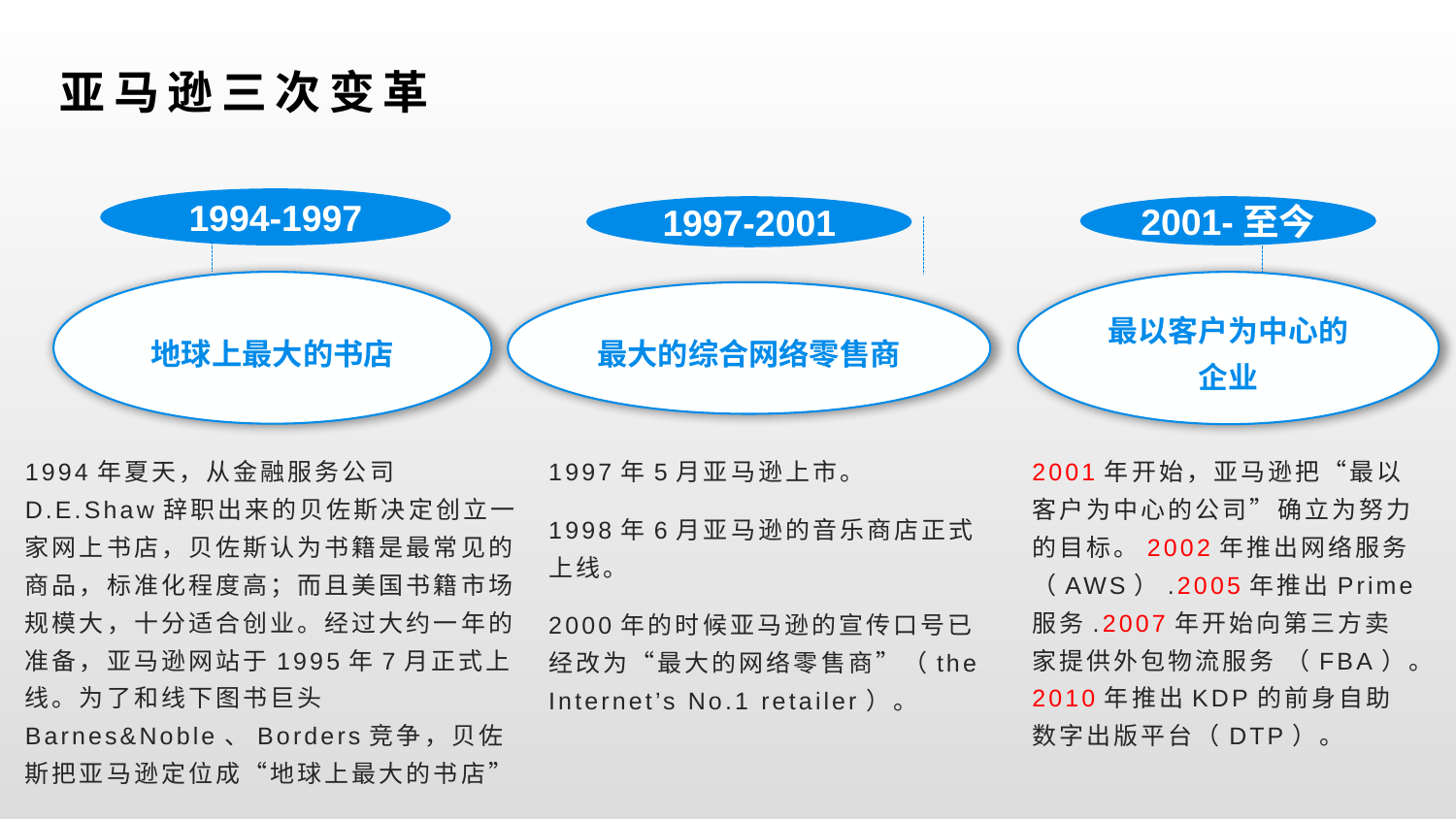

亚马逊三次变革
1994-1997
地球上最大的书店
1997-2001
最大的综合网络零售商
2001-至今
最以客户为中心的企业
1994年夏天，从金融服务公司D.E.Shaw辞职出来的贝佐斯决定创立一家网上书店，贝佐斯认为书籍是最常见的商品，标准化程度高；而且美国书籍市场规模大，十分适合创业。经过大约一年的准备，亚马逊网站于1995年7月正式上线。为了和线下图书巨头Barnes&Noble、Borders竞争，贝佐斯把亚马逊定位成“地球上最大的书店”

1997年5月亚马逊上市。
1998年6月亚马逊的音乐商店正式上线。
2000年的时候亚马逊的宣传口号已经改为“最大的网络零售商”（the Internet’s No.1 retailer）。
2001年开始，亚马逊把“最以客户为中心的公司”确立为努力的目标。2002年推出网络服务（AWS）.2005年推出Prime服务.2007年开始向第三方卖家提供外包物流服务 （FBA）。2010年推出KDP的前身自助数字出版平台（DTP）。